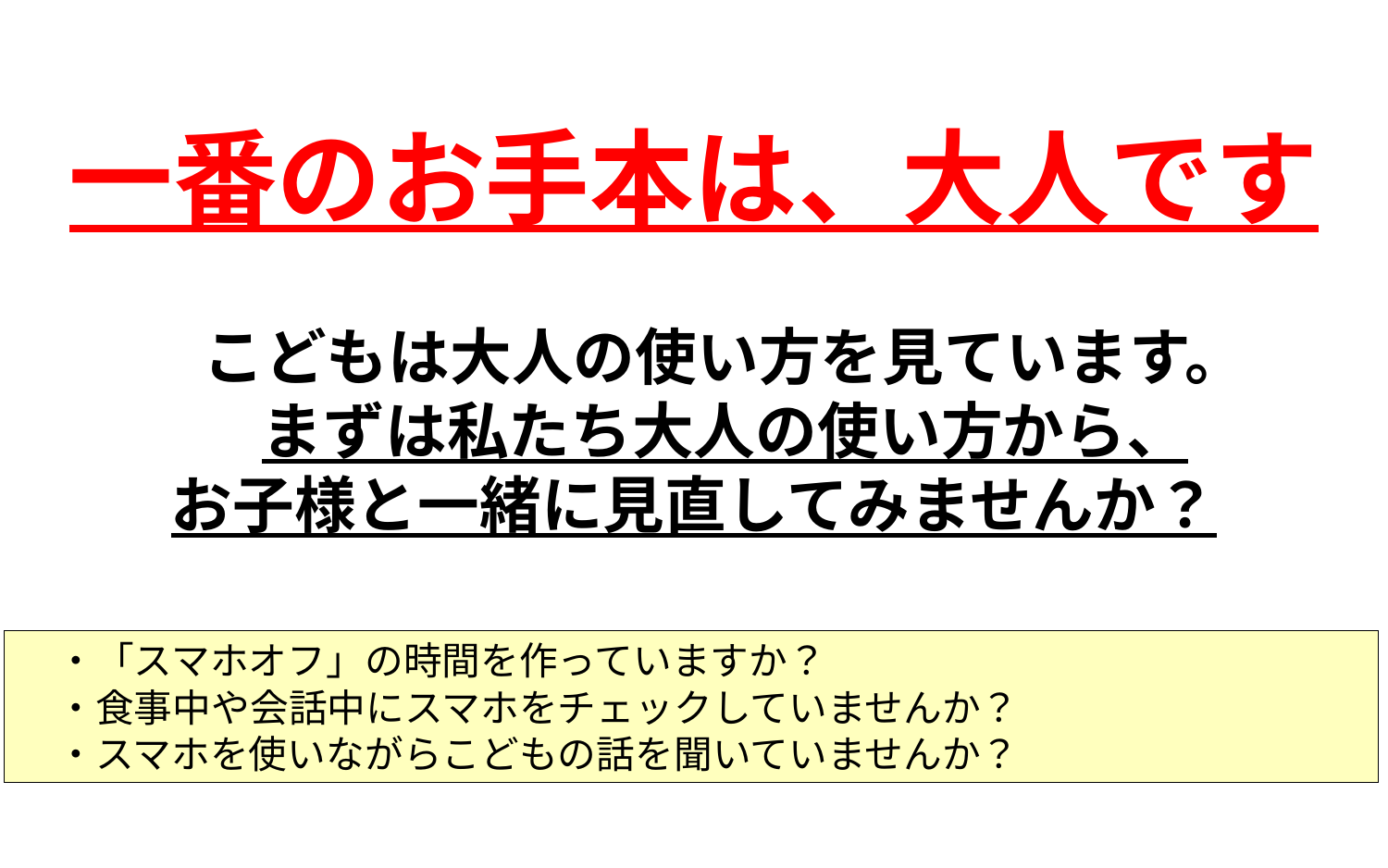

一番のお手本は、大人です
　こどもは大人の使い方を見ています。
　まずは私たち大人の使い方から、
お子様と一緒に見直してみませんか？
　・「スマホオフ」の時間を作っていますか？
　・食事中や会話中にスマホをチェックしていませんか？
　・スマホを使いながらこどもの話を聞いていませんか？